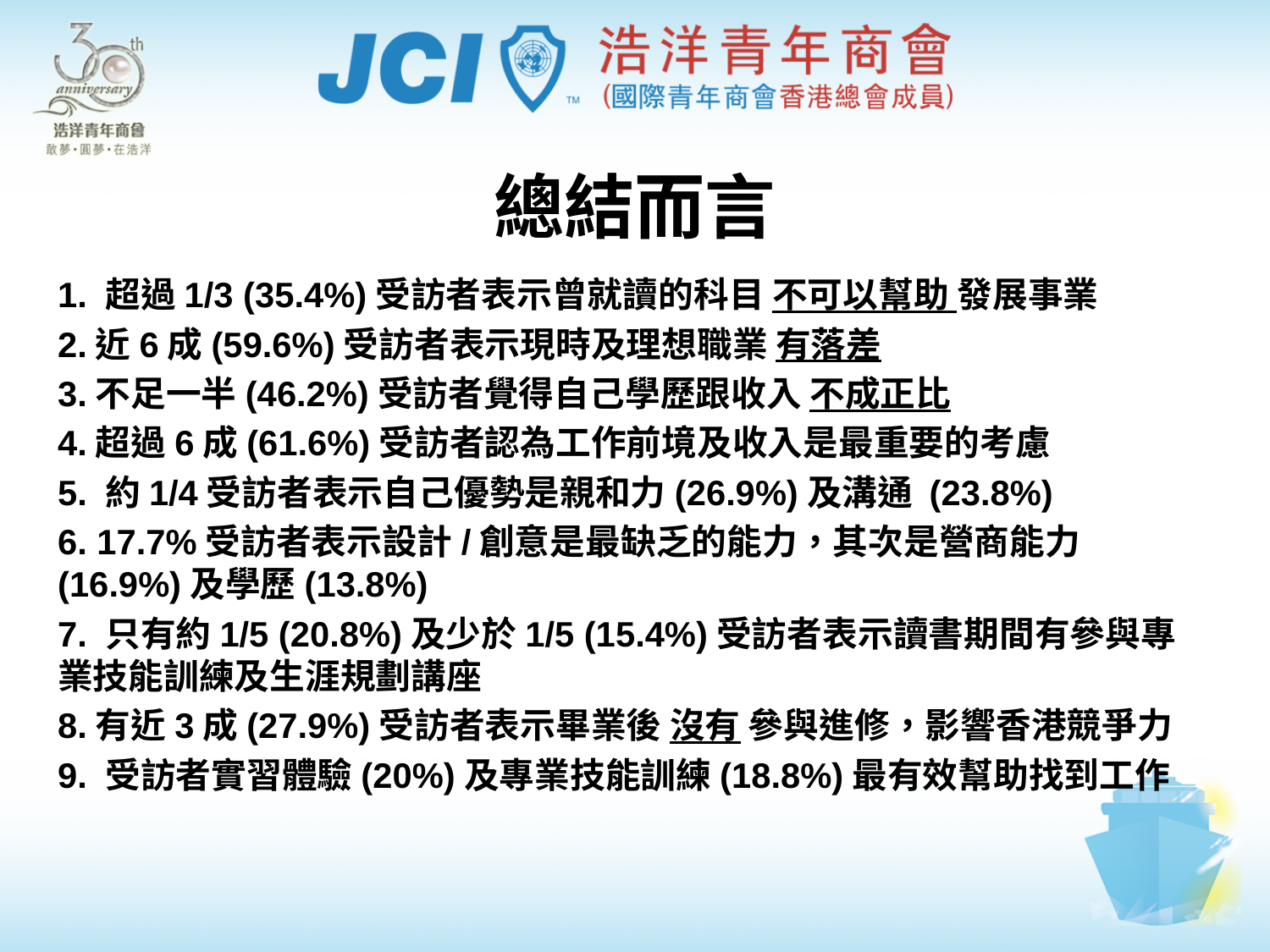

總結而言
1. 超過1/3 (35.4%)受訪者表示曾就讀的科目 不可以幫助 發展事業
2.近6成(59.6%)受訪者表示現時及理想職業 有落差
3.不足一半(46.2%)受訪者覺得自己學歷跟收入 不成正比
4.超過6成(61.6%)受訪者認為工作前境及收入是最重要的考慮
5. 約1/4受訪者表示自己優勢是親和力(26.9%)及溝通 (23.8%)
6. 17.7%受訪者表示設計/創意是最缺乏的能力，其次是營商能力(16.9%)及學歷(13.8%)
7. 只有約1/5 (20.8%)及少於1/5 (15.4%)受訪者表示讀書期間有參與專業技能訓練及生涯規劃講座
8.有近3成(27.9%)受訪者表示畢業後 沒有 參與進修，影響香港競爭力
9. 受訪者實習體驗(20%)及專業技能訓練(18.8%)最有效幫助找到工作